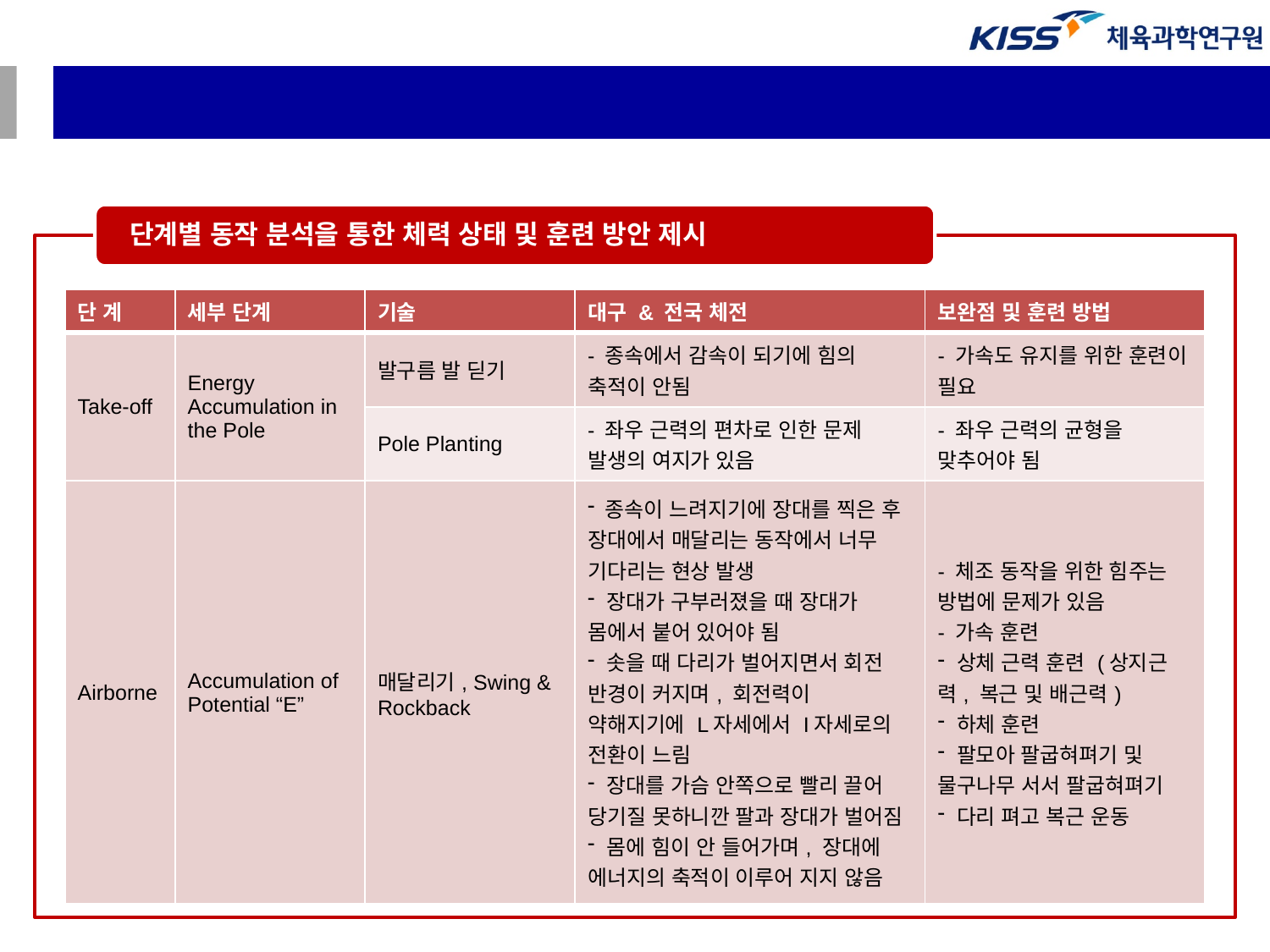

단계별 동작 분석을 통한 체력 상태 및 훈련 방안 제시
| 단 계 | 세부 단계 | 기술 | 대구 & 전국 체전 | 보완점 및 훈련 방법 |
| --- | --- | --- | --- | --- |
| Take-off | Energy Accumulation in the Pole | 발구름 발 딛기 | - 종속에서 감속이 되기에 힘의 축적이 안됨 | - 가속도 유지를 위한 훈련이 필요 |
|  |  | Pole Planting | - 좌우 근력의 편차로 인한 문제 발생의 여지가 있음 | - 좌우 근력의 균형을 맞추어야 됨 |
| Airborne | Accumulation of Potential “E” | 매달리기, Swing & Rockback | 종속이 느려지기에 장대를 찍은 후 장대에서 매달리는 동작에서 너무 기다리는 현상 발생 장대가 구부러졌을 때 장대가 몸에서 붙어 있어야 됨 솟을 때 다리가 벌어지면서 회전 반경이 커지며, 회전력이 약해지기에 L자세에서 I자세로의 전환이 느림 장대를 가슴 안쪽으로 빨리 끌어 당기질 못하니깐 팔과 장대가 벌어짐 몸에 힘이 안 들어가며, 장대에 에너지의 축적이 이루어 지지 않음 | - 체조 동작을 위한 힘주는 방법에 문제가 있음 - 가속 훈련 상체 근력 훈련 (상지근력, 복근 및 배근력) 하체 훈련 팔모아 팔굽혀펴기 및 물구나무 서서 팔굽혀펴기 다리 펴고 복근 운동 |